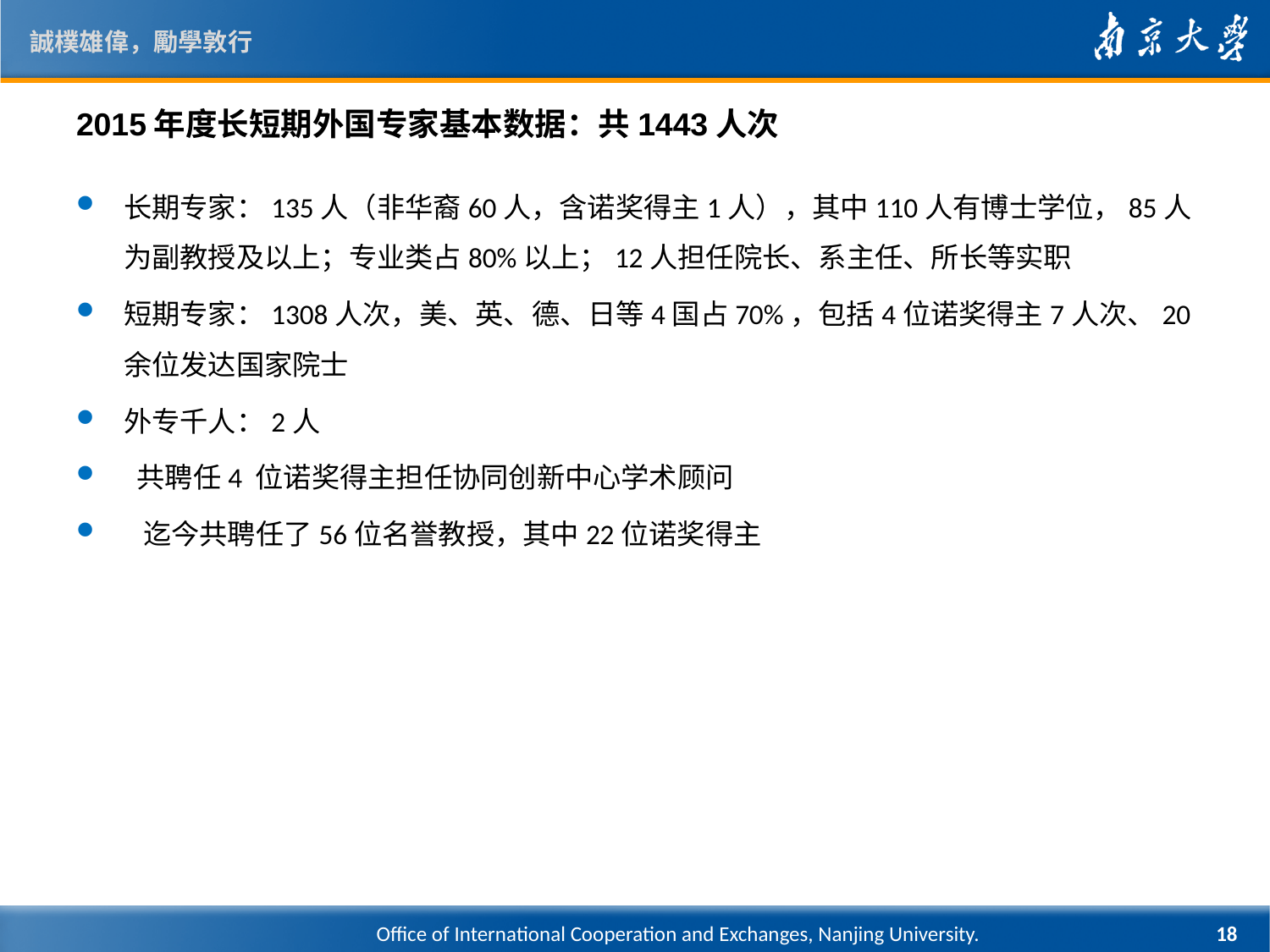

# 2015年度长短期外国专家基本数据：共1443人次
长期专家：135人（非华裔60人，含诺奖得主1人），其中110人有博士学位，85人为副教授及以上；专业类占80%以上；12人担任院长、系主任、所长等实职
短期专家：1308人次，美、英、德、日等4国占70%，包括4位诺奖得主7人次、20余位发达国家院士
外专千人：2人
 共聘任4 位诺奖得主担任协同创新中心学术顾问
  迄今共聘任了56位名誉教授，其中22位诺奖得主